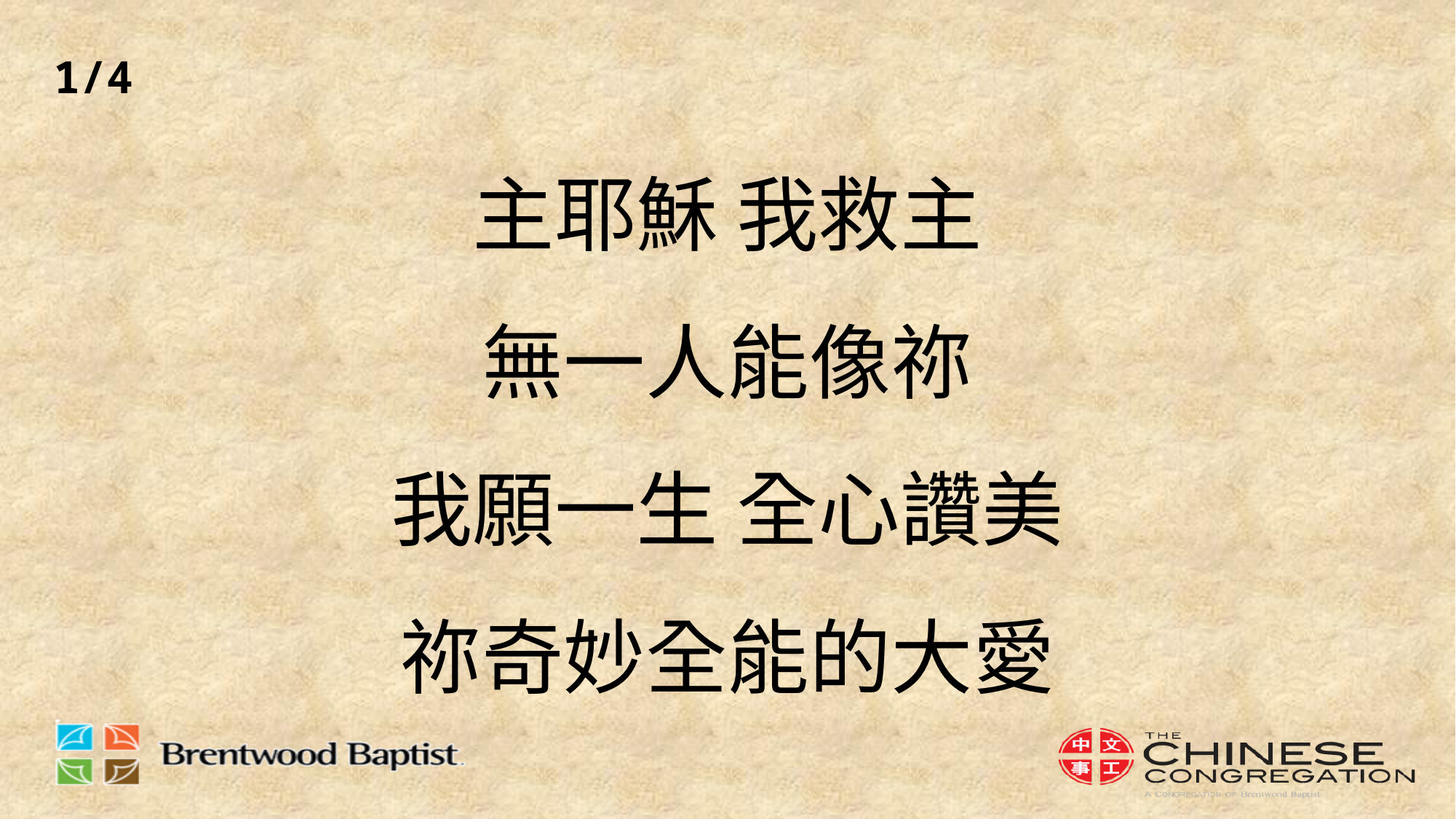

1/4
# 主耶穌 我救主 無一人能像祢 我願一生 全心讚美 祢奇妙全能的大愛